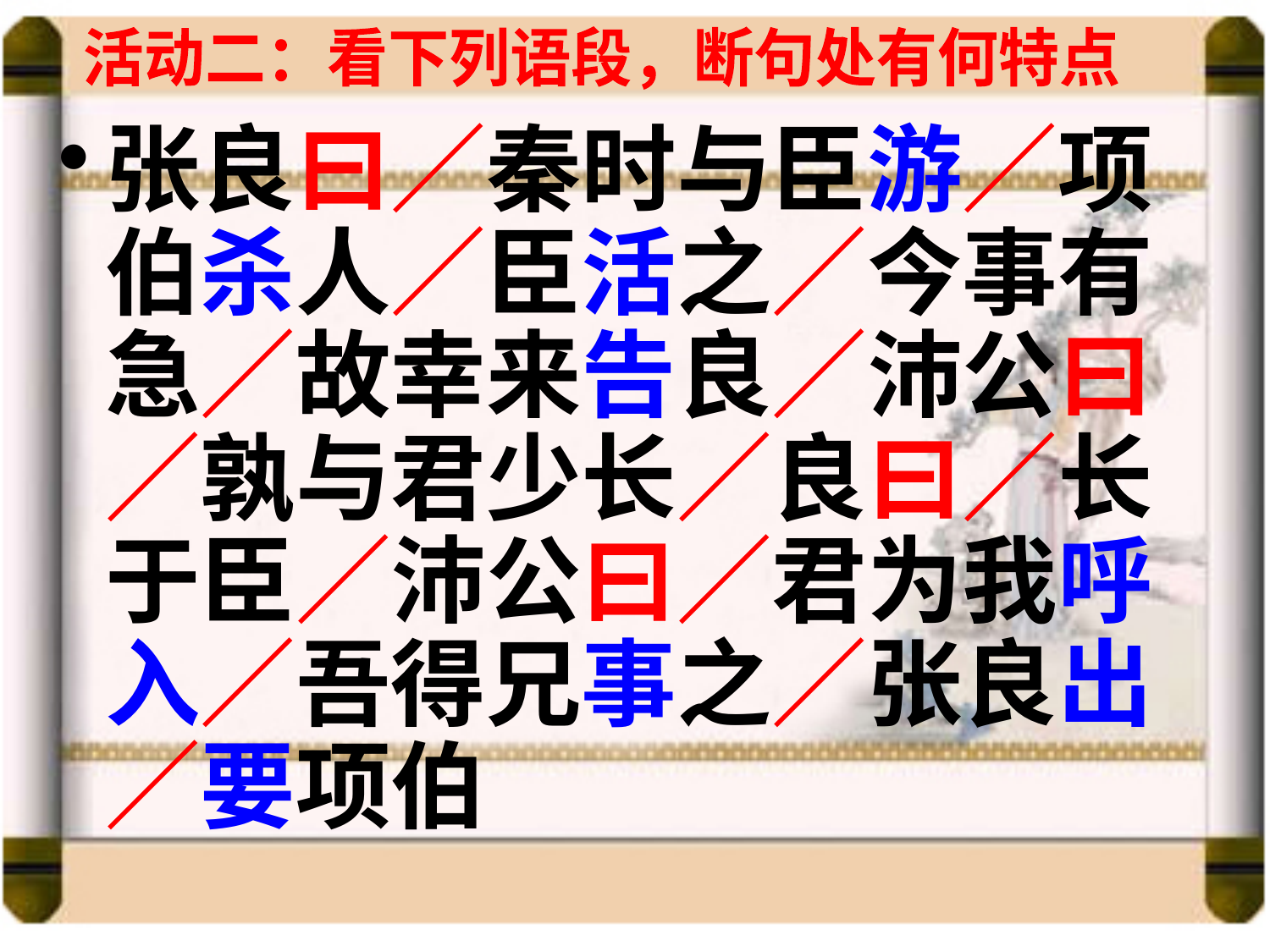

活动二：看下列语段，断句处有何特点
张良曰／秦时与臣游／项伯杀人／臣活之／今事有急／故幸来告良／沛公曰／孰与君少长／良曰／长于臣／沛公曰／君为我呼入／吾得兄事之／张良出／要项伯
8